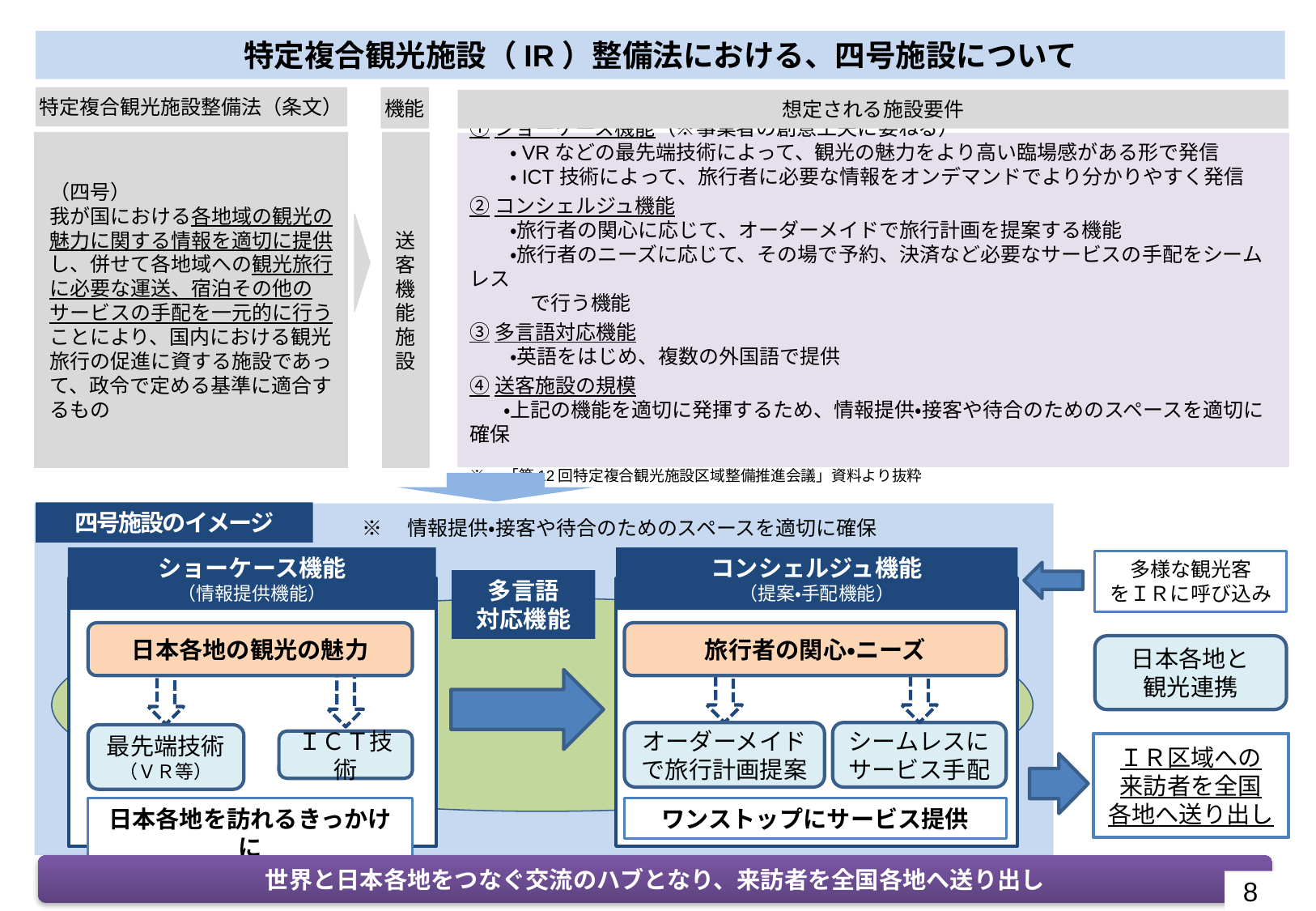

想定される施設要件
特定複合観光施設整備法（条文）
特定複合観光施設（IR）整備法における、四号施設について
機能
（四号）
我が国における各地域の観光の魅力に関する情報を適切に提供し、併せて各地域への観光旅行に必要な運送、宿泊その他のサービスの手配を一元的に行うことにより、国内における観光旅行の促進に資する施設であって、政令で定める基準に適合するもの
送客機能施設
①ショーケース機能（※事業者の創意工夫に委ねる）
　　・VRなどの最先端技術によって、観光の魅力をより高い臨場感がある形で発信
　　・ICT技術によって、旅行者に必要な情報をオンデマンドでより分かりやすく発信
②コンシェルジュ機能
　　・旅行者の関心に応じて、オーダーメイドで旅行計画を提案する機能
　　・旅行者のニーズに応じて、その場で予約、決済など必要なサービスの手配をシームレス
　　　で行う機能
③多言語対応機能
　　・英語をはじめ、複数の外国語で提供
④送客施設の規模
  　・上記の機能を適切に発揮するため、情報提供・接客や待合のためのスペースを適切に確保
※　「第12回特定複合観光施設区域整備推進会議」資料より抜粋

四号施設のイメージ

※　情報提供・接客や待合のためのスペースを適切に確保
コンシェルジュ機能
（提案・手配機能）
ショーケース機能
（情報提供機能）
多様な観光客
をＩＲに呼び込み

多言語
対応機能

日本各地の観光の魅力
旅行者の関心・ニーズ
日本各地と
観光連携

シームレスに
サービス手配
オーダーメイド
で旅行計画提案
最先端技術
（ＶＲ等）
ＩＣＴ技術
ＩＲ区域への
来訪者を全国
各地へ送り出し

ワンストップにサービス提供
日本各地を訪れるきっかけに
世界と日本各地をつなぐ交流のハブとなり、来訪者を全国各地へ送り出し
8